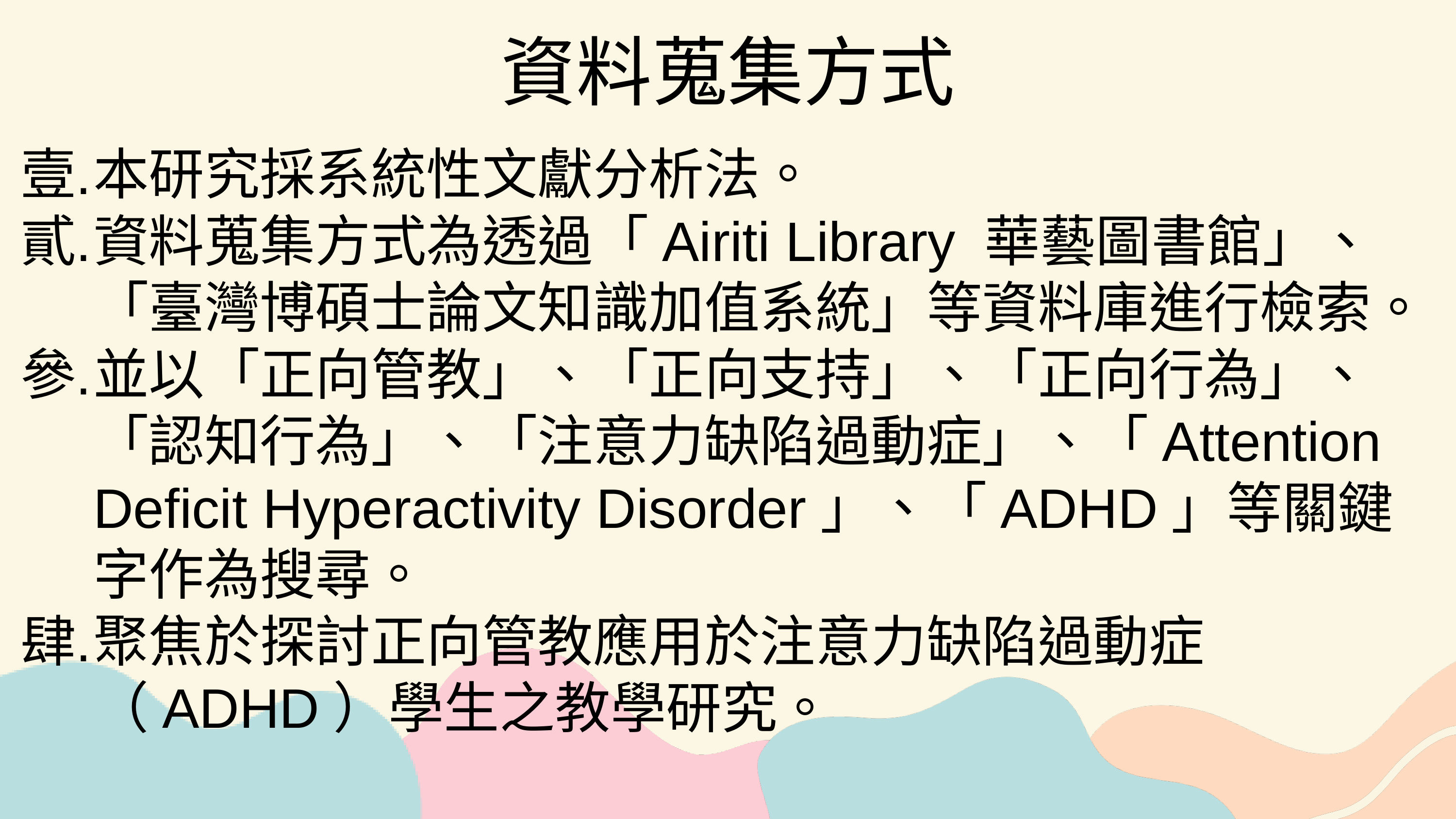

資料蒐集方式
本研究採系統性文獻分析法。
資料蒐集方式為透過「Airiti Library 華藝圖書館」、「臺灣博碩士論文知識加值系統」等資料庫進行檢索。
並以「正向管教」、「正向支持」、「正向行為」、「認知行為」、「注意力缺陷過動症」、「Attention Deficit Hyperactivity Disorder」、「ADHD」等關鍵字作為搜尋。
聚焦於探討正向管教應用於注意力缺陷過動症（ADHD）學生之教學研究。